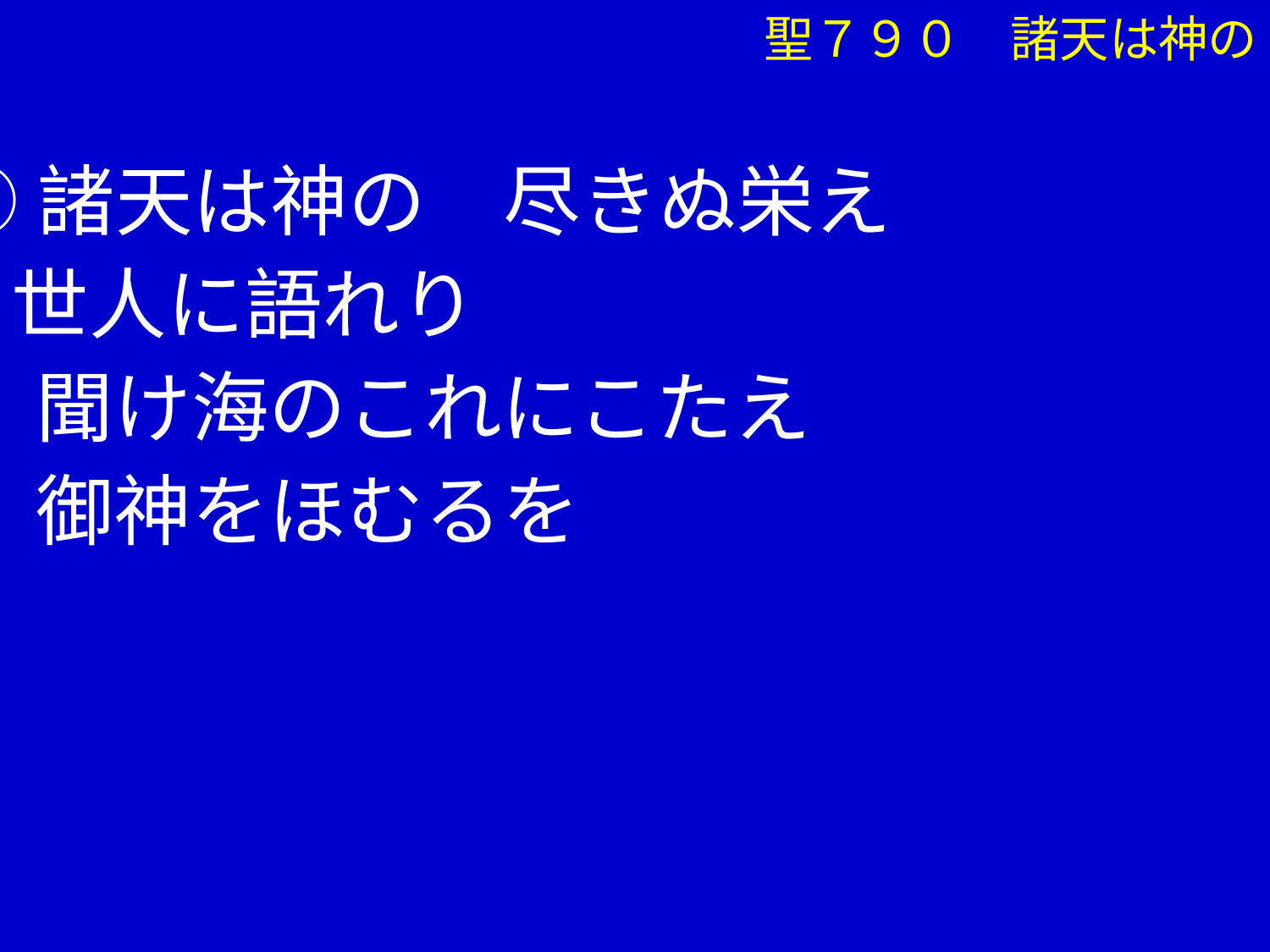

聖７９０　諸天は神の

①諸天は神の　尽きぬ栄え
   世人に語れり
　 聞け海のこれにこたえ
　 御神をほむるを